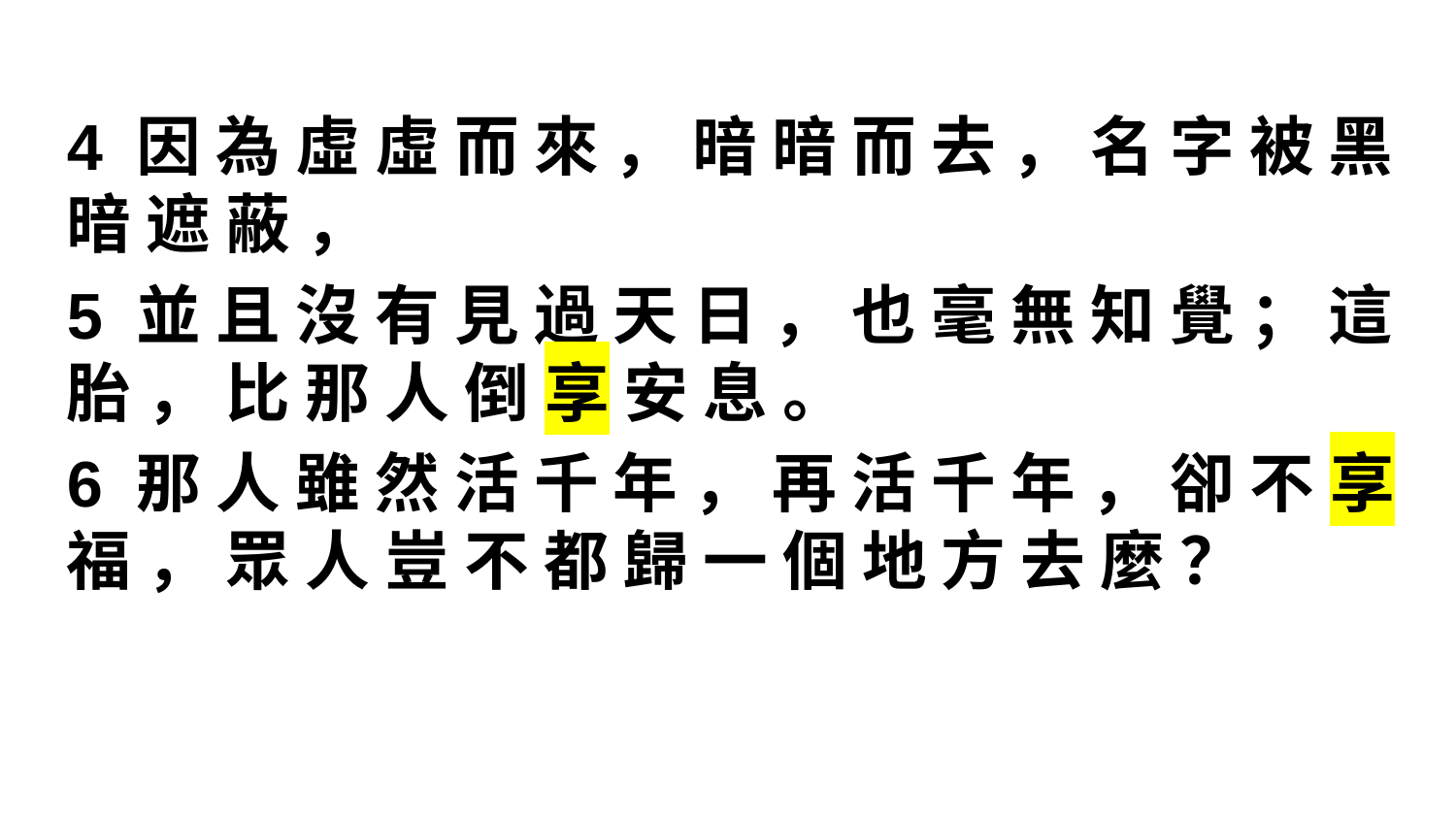

#
4 因 為 虛 虛 而 來 ， 暗 暗 而 去 ， 名 字 被 黑 暗 遮 蔽 ，
5 並 且 沒 有 見 過 天 日 ， 也 毫 無 知 覺 ； 這 胎 ， 比 那 人 倒 享 安 息 。
6 那 人 雖 然 活 千 年 ， 再 活 千 年 ， 卻 不 享 福 ， 眾 人 豈 不 都 歸 一 個 地 方 去 麼 ？